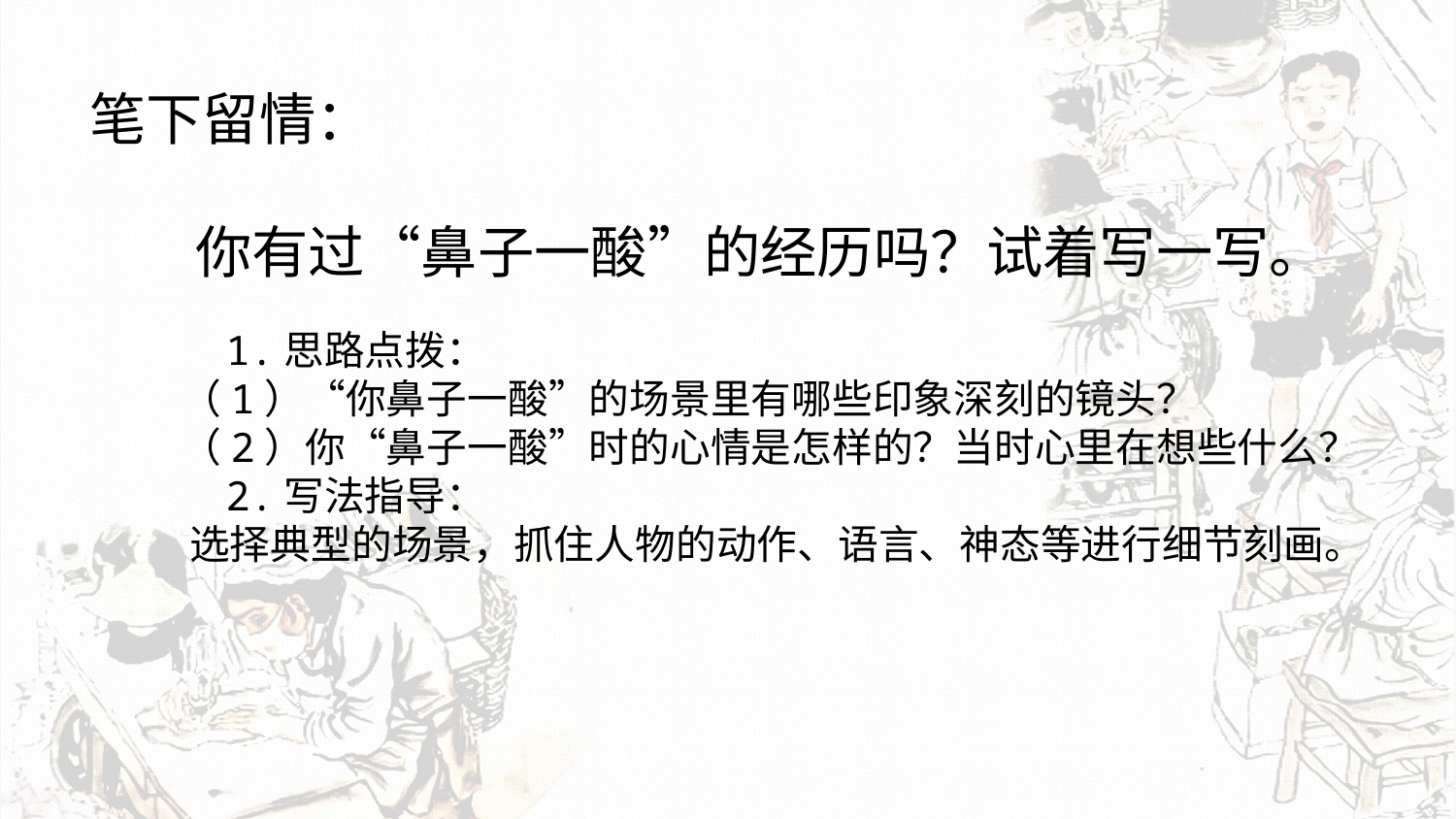

笔下留情：
你有过“鼻子一酸”的经历吗？试着写一写。
   1.思路点拨：
  （1）“你鼻子一酸”的场景里有哪些印象深刻的镜头？
  （2）你“鼻子一酸”时的心情是怎样的？当时心里在想些什么？
   2.写法指导：
   选择典型的场景，抓住人物的动作、语言、神态等进行细节刻画。